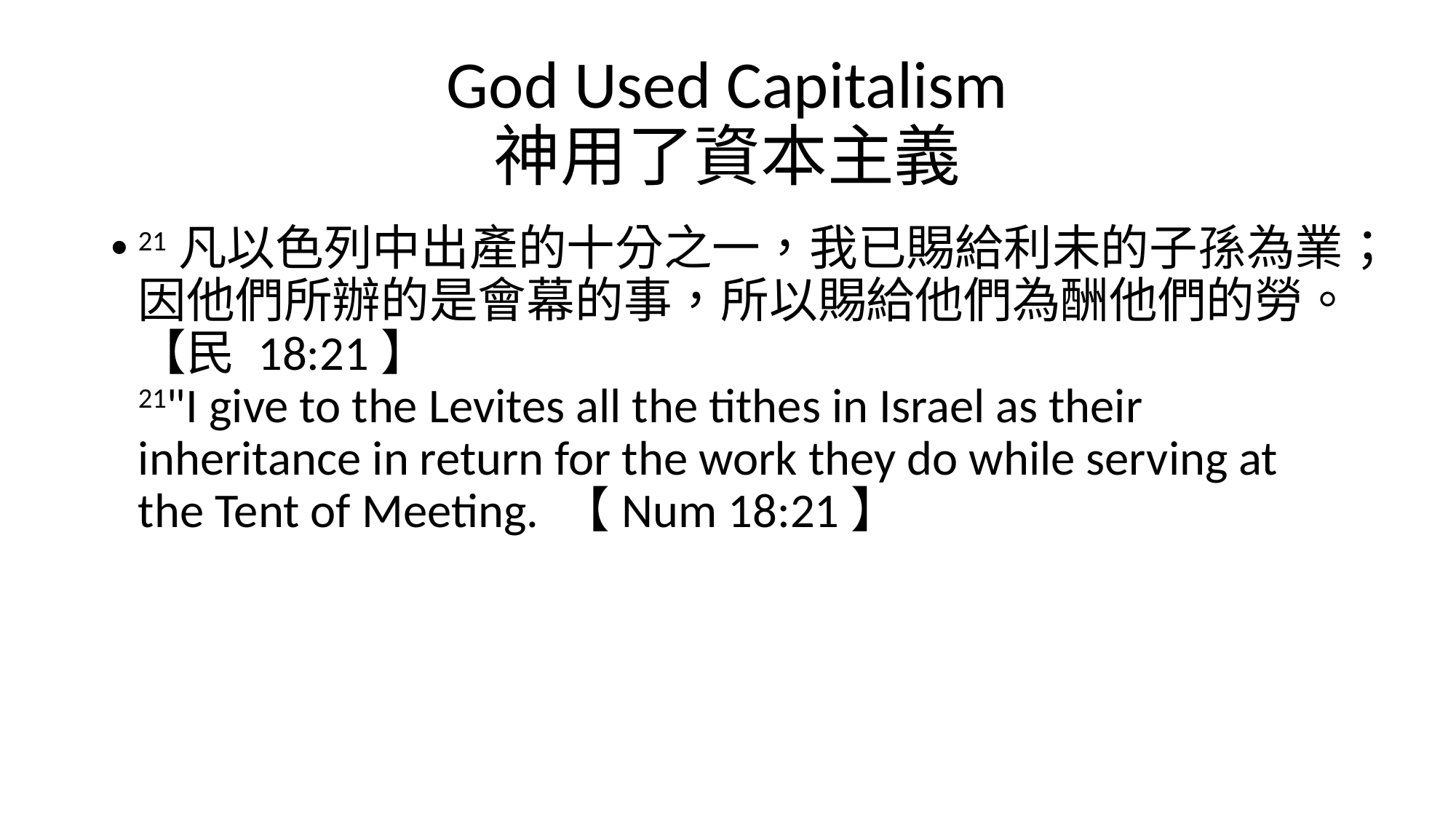

# God Used Capitalism 神用了資本主義
21凡以色列中出產的十分之一，我已賜給利未的子孫為業；因他們所辦的是會幕的事，所以賜給他們為酬他們的勞。【民 18:21】
21"I give to the Levites all the tithes in Israel as their inheritance in return for the work they do while serving at the Tent of Meeting. 【Num 18:21】